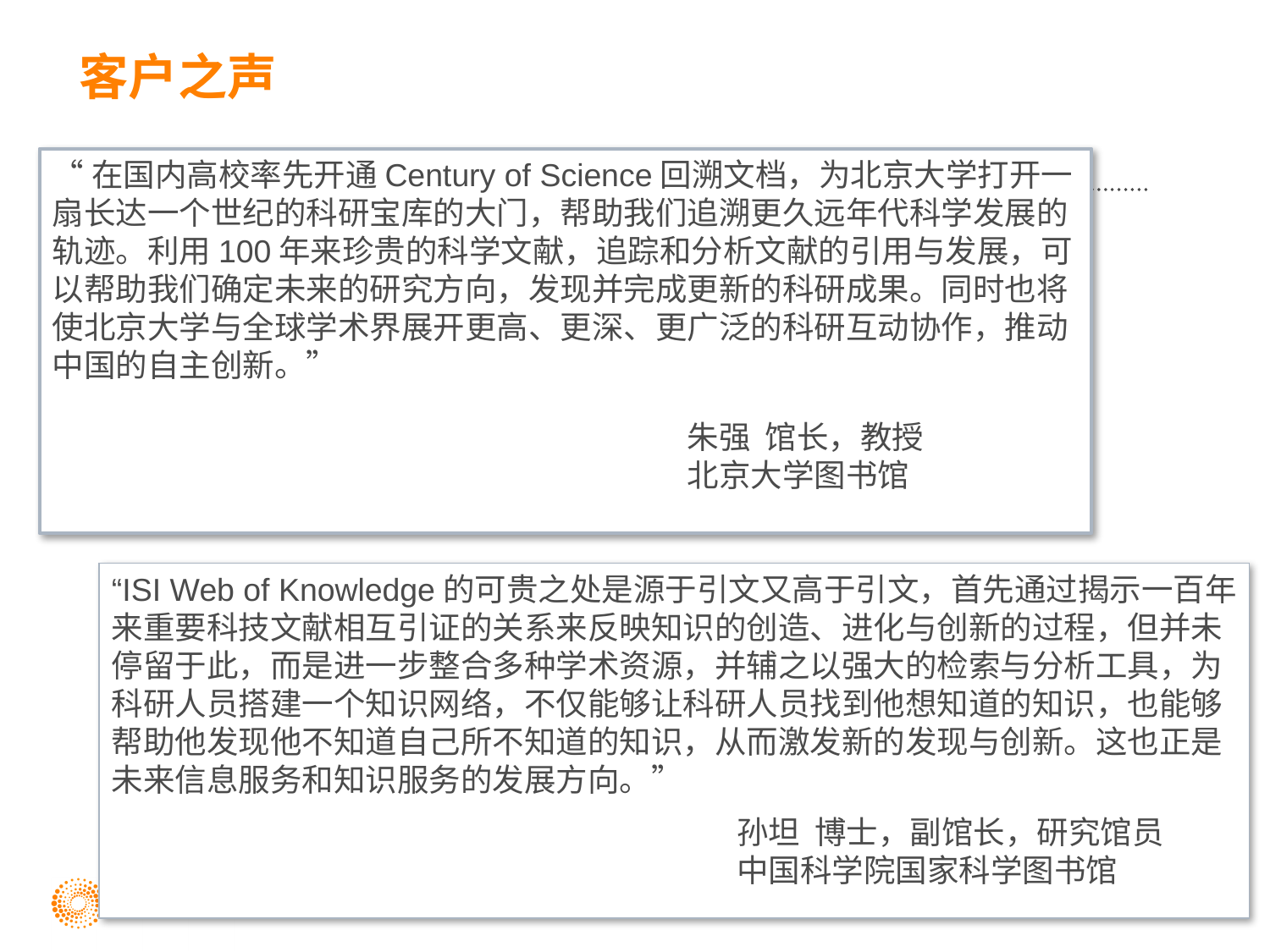

客户之声
“在国内高校率先开通Century of Science回溯文档，为北京大学打开一扇长达一个世纪的科研宝库的大门，帮助我们追溯更久远年代科学发展的轨迹。利用100年来珍贵的科学文献，追踪和分析文献的引用与发展，可以帮助我们确定未来的研究方向，发现并完成更新的科研成果。同时也将使北京大学与全球学术界展开更高、更深、更广泛的科研互动协作，推动中国的自主创新。”

					朱强  馆长，教授
					北京大学图书馆

“ISI Web of Knowledge的可贵之处是源于引文又高于引文，首先通过揭示一百年来重要科技文献相互引证的关系来反映知识的创造、进化与创新的过程，但并未停留于此，而是进一步整合多种学术资源，并辅之以强大的检索与分析工具，为科研人员搭建一个知识网络，不仅能够让科研人员找到他想知道的知识，也能够帮助他发现他不知道自己所不知道的知识，从而激发新的发现与创新。这也正是未来信息服务和知识服务的发展方向。”

孙坦  博士，副馆长，研究馆员
中国科学院国家科学图书馆
112